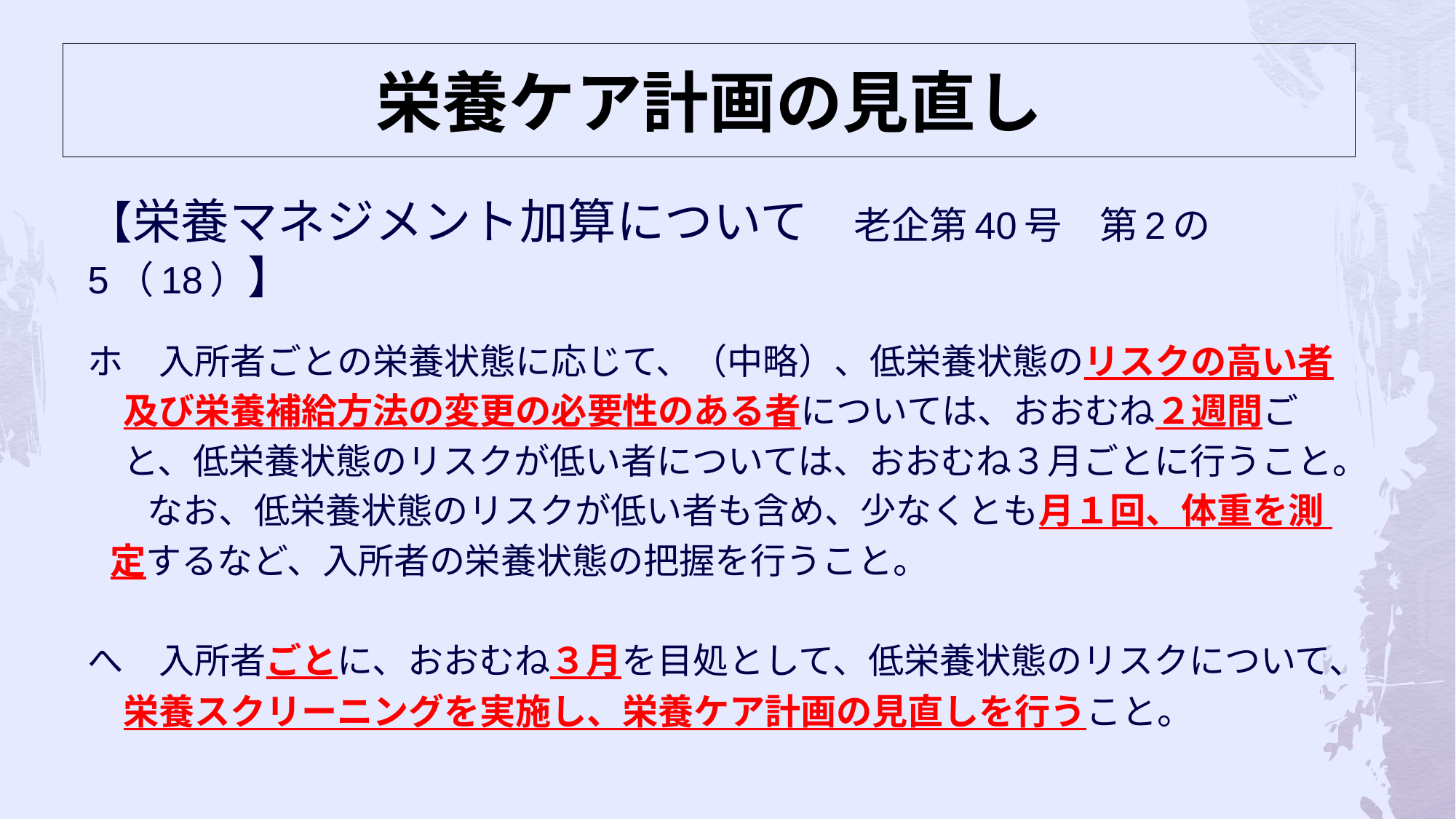

# 栄養ケア計画の見直し
【栄養マネジメント加算について　老企第40号　第2の5（18）】

ホ　入所者ごとの栄養状態に応じて、（中略）、低栄養状態のリスクの高い者
　及び栄養補給方法の変更の必要性のある者については、おおむね２週間ご
　と、低栄養状態のリスクが低い者については、おおむね３月ごとに行うこと。
　   なお、低栄養状態のリスクが低い者も含め、少なくとも月１回、体重を測
  定するなど、入所者の栄養状態の把握を行うこと。

へ　入所者ごとに、おおむね３月を目処として、低栄養状態のリスクについて、
　栄養スクリーニングを実施し、栄養ケア計画の見直しを行うこと。